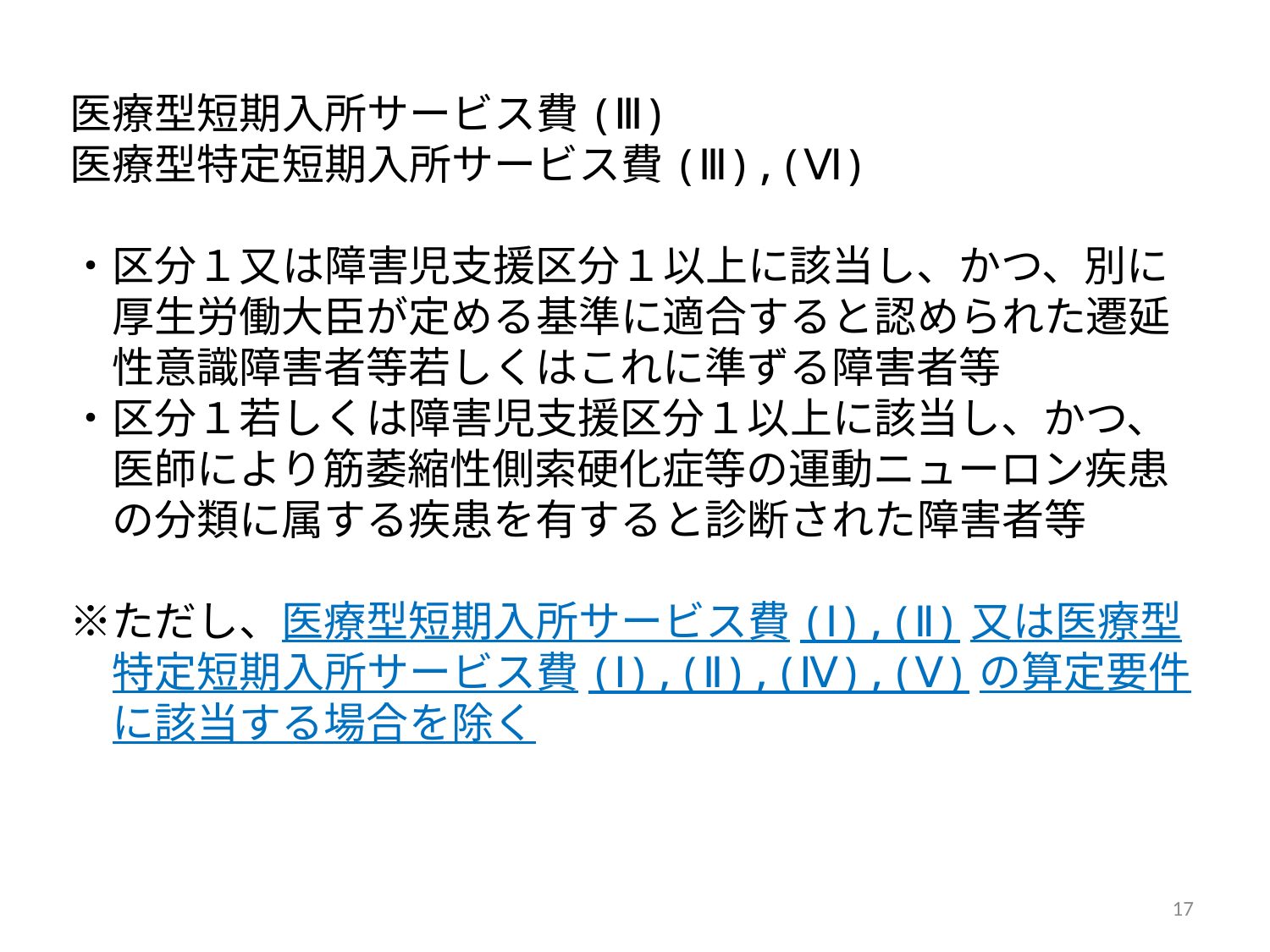

# 医療型短期入所サービス費(Ⅲ) 医療型特定短期入所サービス費(Ⅲ),(Ⅵ) ・区分１又は障害児支援区分１以上に該当し、かつ、別に 　厚生労働大臣が定める基準に適合すると認められた遷延 　性意識障害者等若しくはこれに準ずる障害者等 ・区分１若しくは障害児支援区分１以上に該当し、かつ、 　医師により筋萎縮性側索硬化症等の運動ニューロン疾患 　の分類に属する疾患を有すると診断された障害者等 ※ただし、医療型短期入所サービス費(Ⅰ),(Ⅱ)又は医療型 　特定短期入所サービス費(Ⅰ),(Ⅱ),(Ⅳ),(Ⅴ)の算定要件 　に該当する場合を除く
17